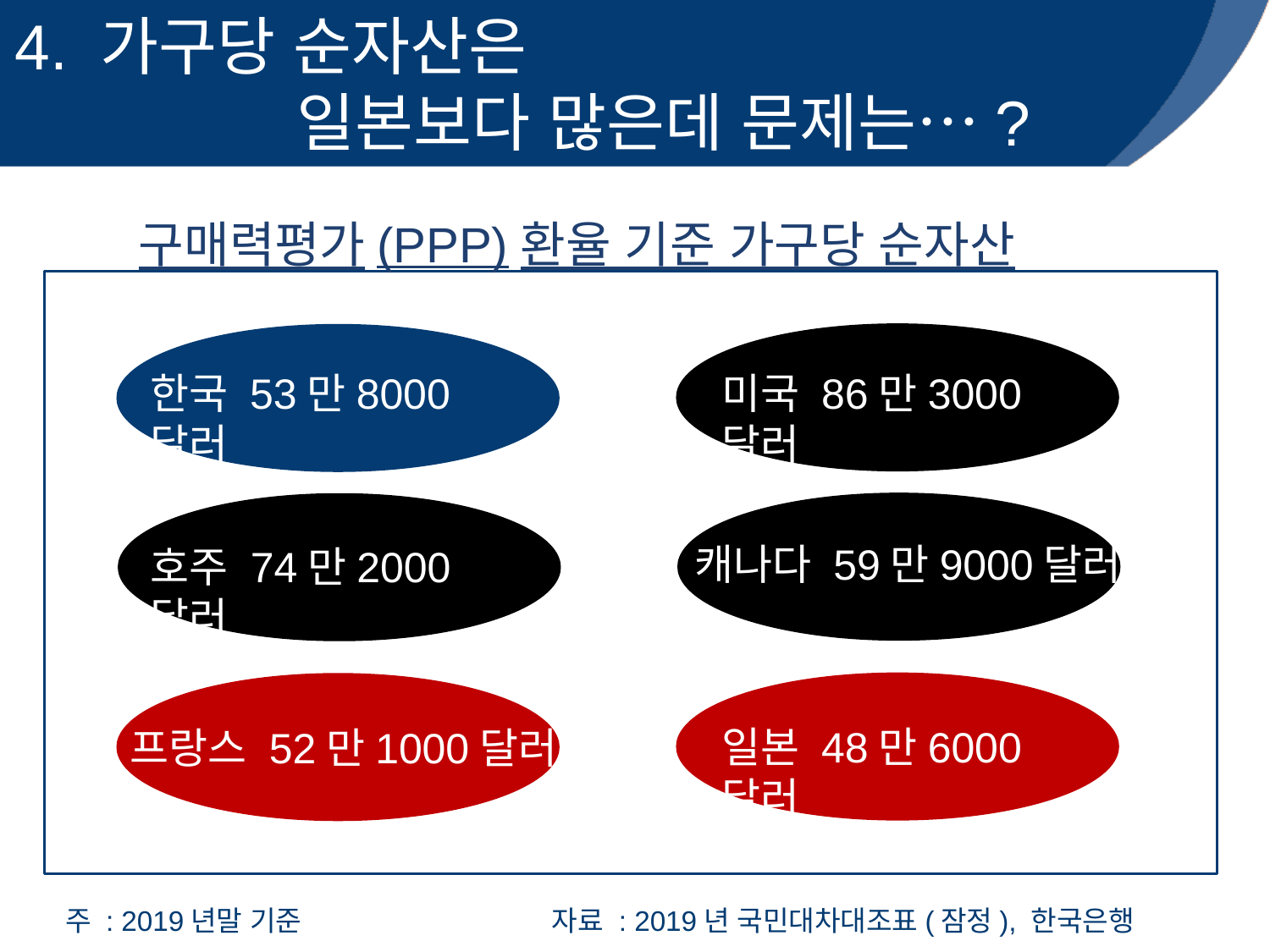

4. 가구당 순자산은
               일본보다 많은데 문제는…?
구매력평가(PPP)환율 기준 가구당 순자산

미국 86만3000달러
한국 53만8000달러

캐나다 59만9000달러
호주 74만2000달러

일본 48만6000달러
프랑스 52만1000달러
주 : 2019년말 기준                                자료 : 2019년 국민대차대조표(잠정), 한국은행